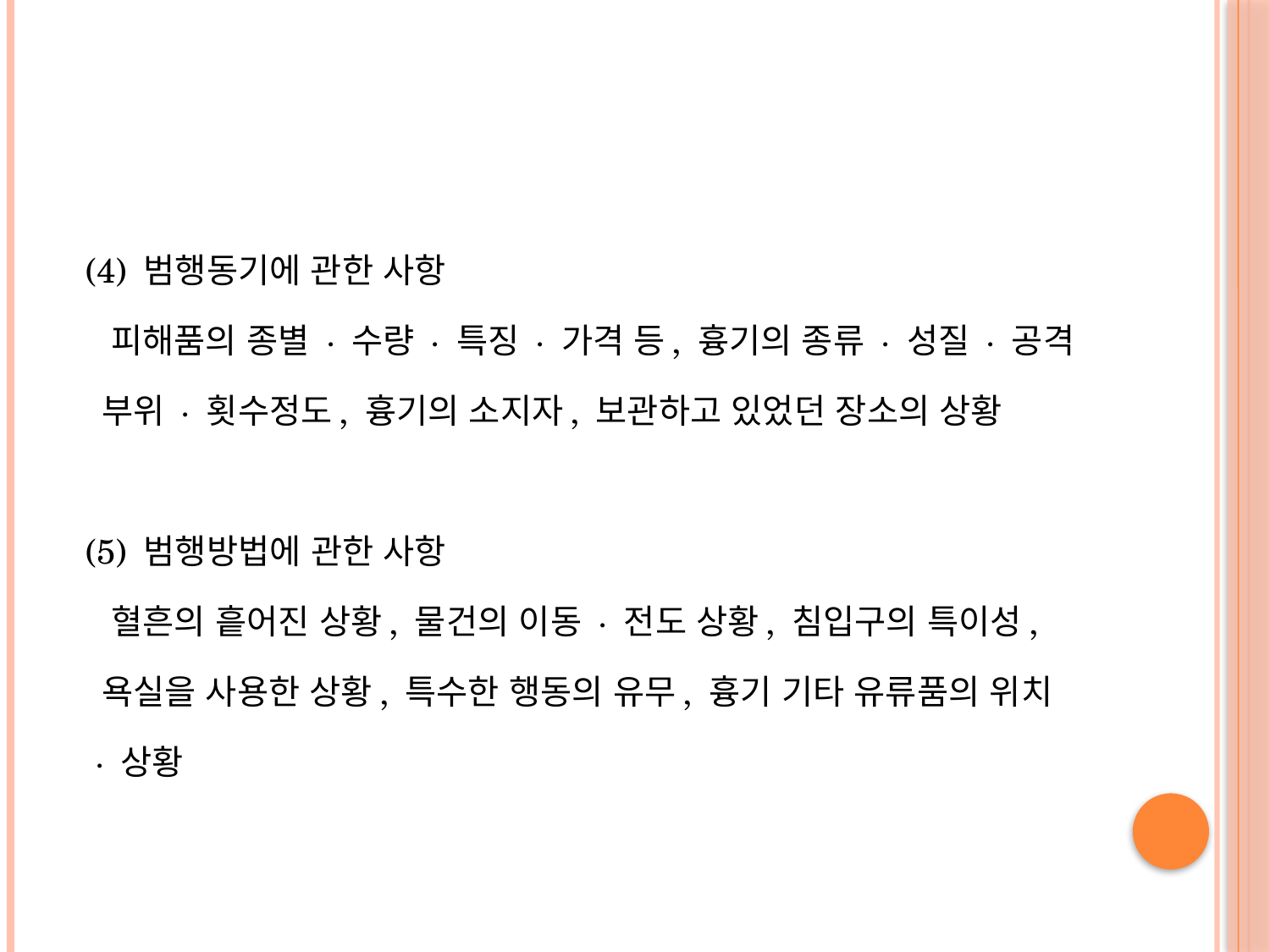

#
 (4) 범행동기에 관한 사항
   피해품의 종별 · 수량 · 특징 · 가격 등, 흉기의 종류 · 성질 · 공격
  부위 · 횟수정도, 흉기의 소지자, 보관하고 있었던 장소의 상황

 (5) 범행방법에 관한 사항
   혈흔의 흩어진 상황, 물건의 이동 · 전도 상황, 침입구의 특이성,
  욕실을 사용한 상황, 특수한 행동의 유무, 흉기 기타 유류품의 위치
  · 상황